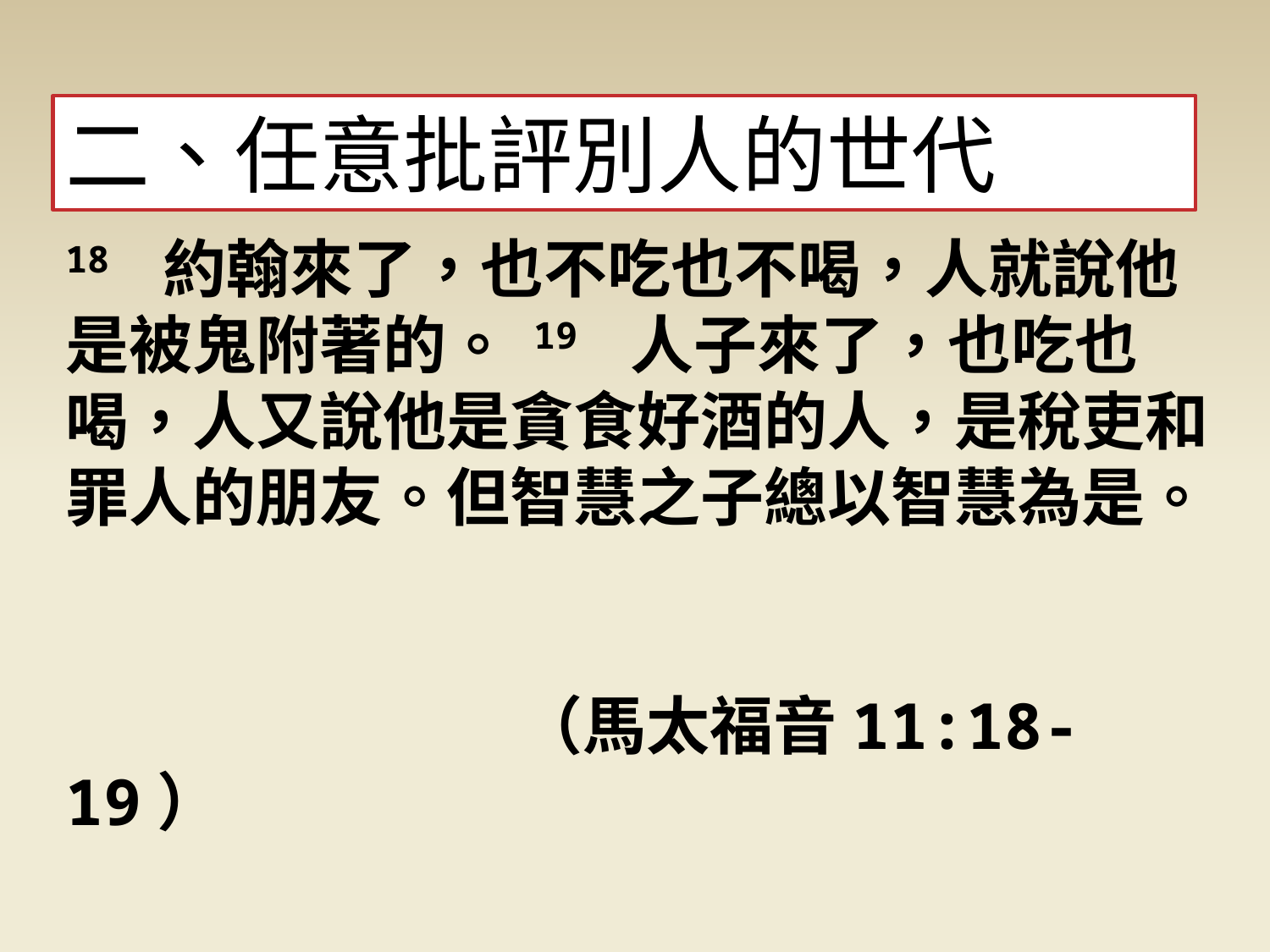

二、任意批評別人的世代
18 約翰來了，也不吃也不喝，人就說他是被鬼附著的。 19 人子來了，也吃也喝，人又說他是貪食好酒的人，是稅吏和罪人的朋友。但智慧之子總以智慧為是。

			    （馬太福音11:18-19）